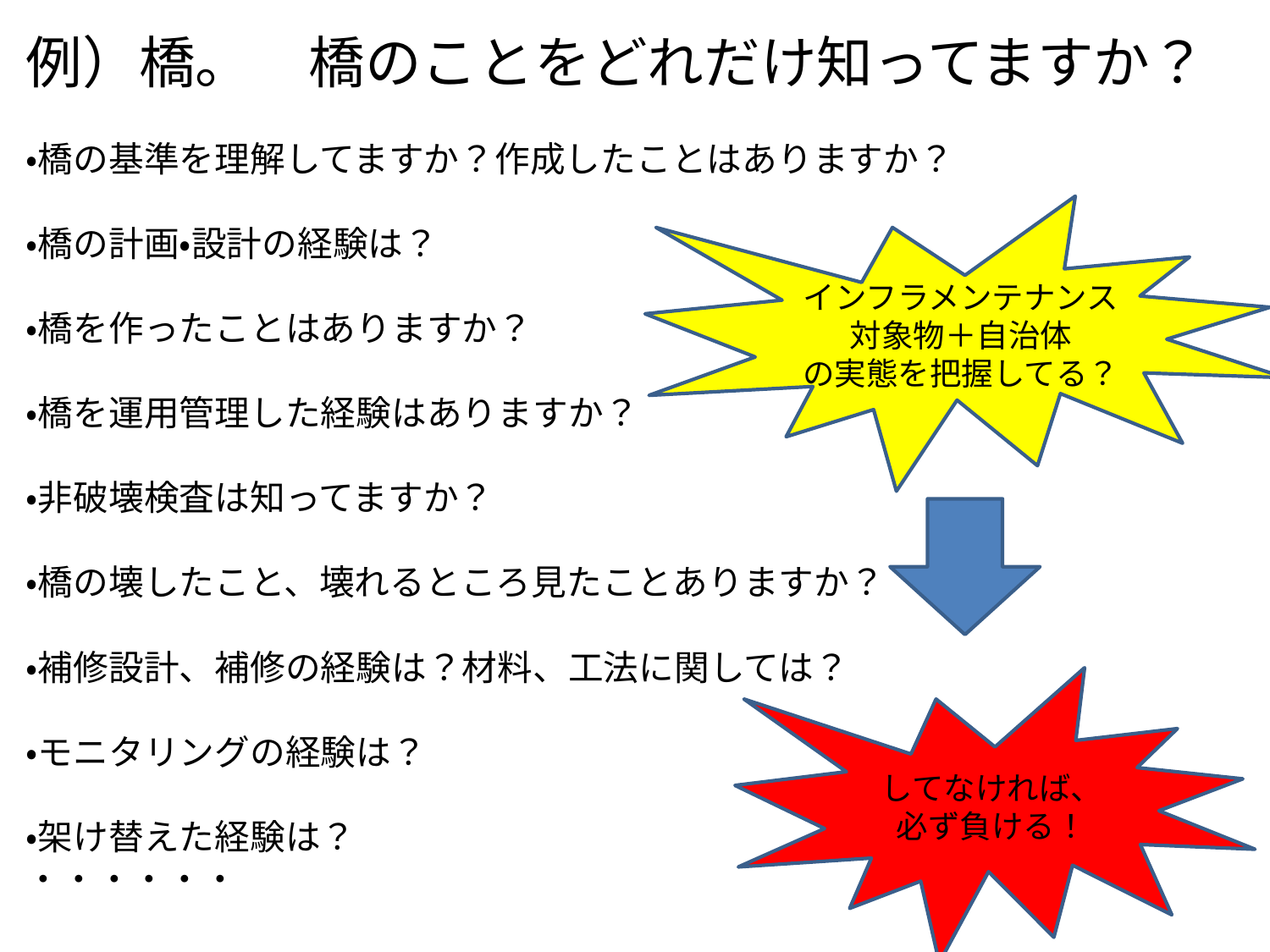

例）橋。　橋のことをどれだけ知ってますか？

・橋の基準を理解してますか？作成したことはありますか？

・橋の計画・設計の経験は？

・橋を作ったことはありますか？

・橋を運用管理した経験はありますか？

・非破壊検査は知ってますか？

・橋の壊したこと、壊れるところ見たことありますか？

・補修設計、補修の経験は？材料、工法に関しては？

・モニタリングの経験は？

・架け替えた経験は？
・・・・・・
インフラメンテナンス
対象物＋自治体
の実態を把握してる？

してなければ、
必ず負ける！